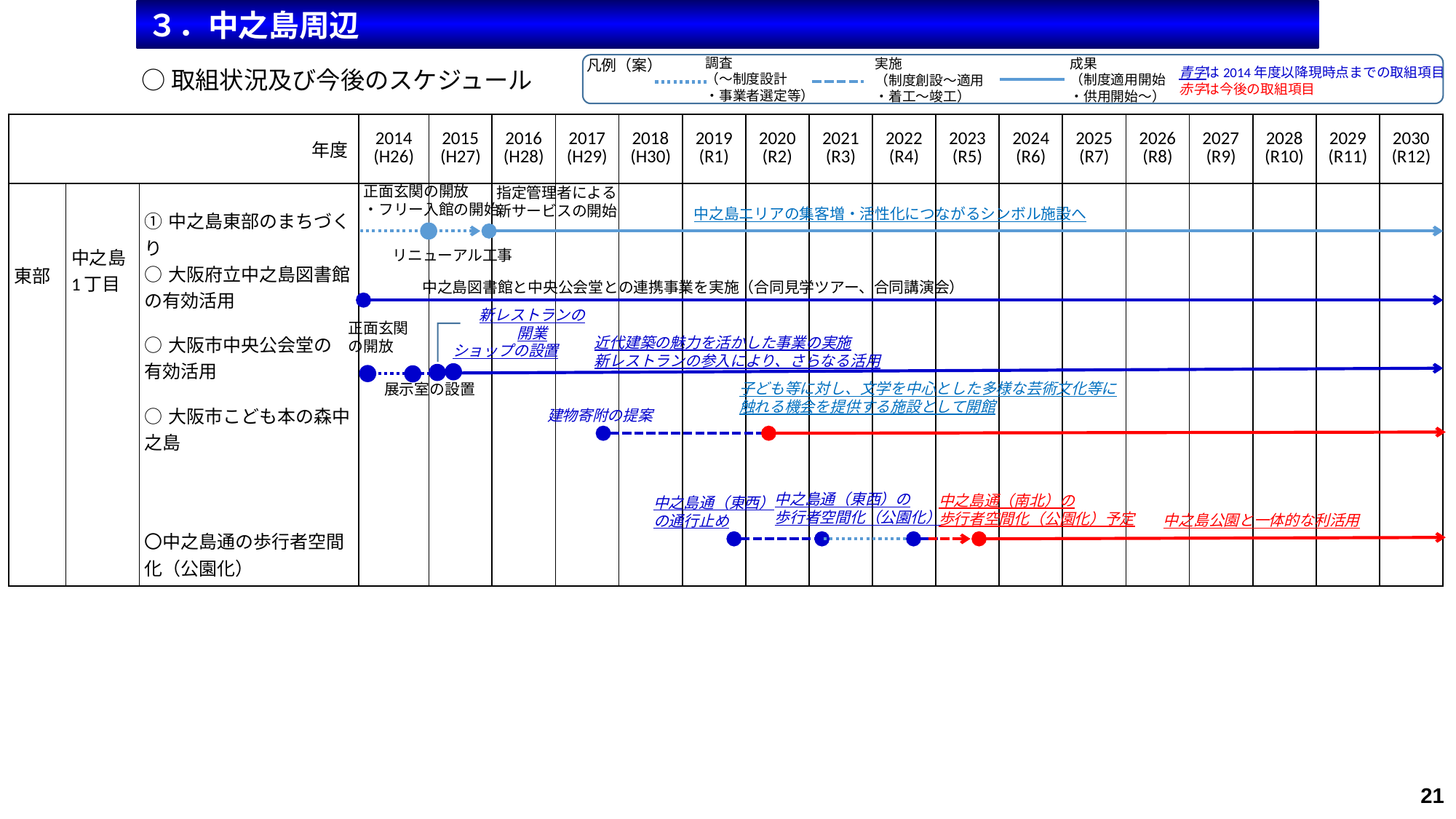

３．中之島周辺
調査
（～制度設計
・事業者選定等）
成果
（制度適用開始
・供用開始～）
実施
（制度創設～適用
・着工～竣工）
凡例（案）

青字は2014年度以降現時点までの取組項目
赤字は今後の取組項目
○取組状況及び今後のスケジュール
| 年度 |  |  | 2014 (H26) | 2015 (H27) | 2016 (H28) | 2017 (H29) | 2018 (H30) | 2019 (R1) | 2020 (R2) | 2021 (R3) | 2022 (R4) | 2023 (R5) | 2024 (R6) | 2025 (R7) | 2026 (R8) | 2027 (R9) | 2028 (R10) | 2029 (R11) | 2030 (R12) |
| --- | --- | --- | --- | --- | --- | --- | --- | --- | --- | --- | --- | --- | --- | --- | --- | --- | --- | --- | --- |
| 東部 | 中之島 1丁目 | ①中之島東部のまちづくり ○大阪府立中之島図書館の有効活用 ○大阪市中央公会堂の 有効活用 ○大阪市こども本の森中之島 〇中之島通の歩行者空間化（公園化） |  |  |  |  |  |  |  |  |  |  |  |  |  |  |  |  |  |
正面玄関の開放
・フリー入館の開始
指定管理者による
新サービスの開始
中之島エリアの集客増・活性化につながるシンボル施設へ

リニューアル工事
中之島図書館と中央公会堂との連携事業を実施（合同見学ツアー、合同講演会）
正面玄関
の開放
新レストランの開業

近代建築の魅力を活かした事業の実施
新レストランの参入により、さらなる活用
ショップの設置

子ども等に対し、文学を中心とした多様な芸術文化等に
触れる機会を提供する施設として開館
展示室の設置
建物寄附の提案
中之島通（東西）の
歩行者空間化（公園化）
中之島通（南北）の
歩行者空間化（公園化）予定
中之島通（東西）
の通行止め
中之島公園と一体的な利活用
21